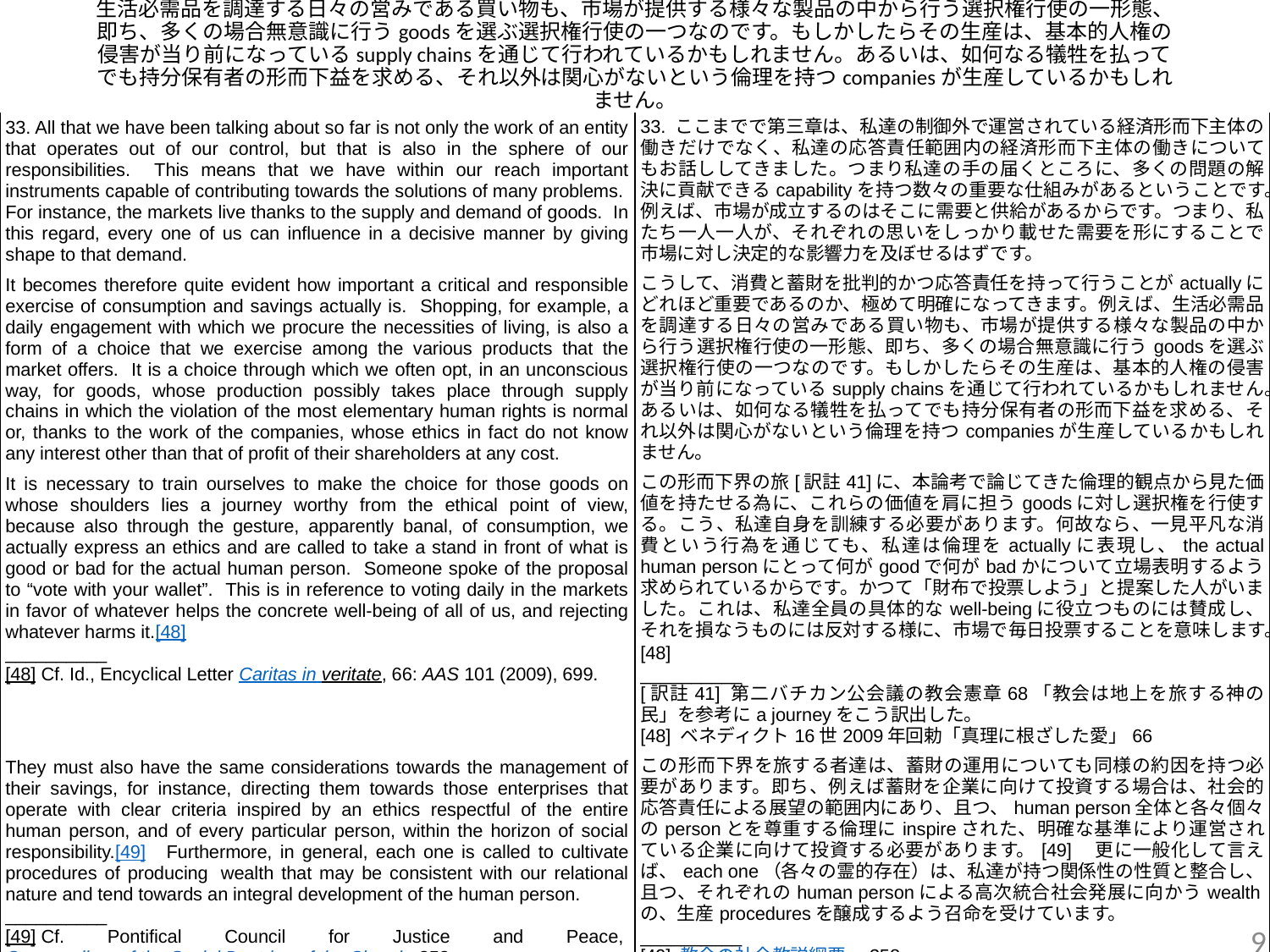

# 生活必需品を調達する日々の営みである買い物も、市場が提供する様々な製品の中から行う選択権行使の一形態、即ち、多くの場合無意識に行うgoodsを選ぶ選択権行使の一つなのです。もしかしたらその生産は、基本的人権の侵害が当り前になっているsupply chainsを通じて行われているかもしれません。あるいは、如何なる犠牲を払ってでも持分保有者の形而下益を求める、それ以外は関心がないという倫理を持つcompaniesが生産しているかもしれません。
| 33. All that we have been talking about so far is not only the work of an entity that operates out of our control, but that is also in the sphere of our responsibilities. This means that we have within our reach important instruments capable of contributing towards the solutions of many problems. For instance, the markets live thanks to the supply and demand of goods. In this regard, every one of us can influence in a decisive manner by giving shape to that demand. | 33. ここまでで第三章は、私達の制御外で運営されている経済形而下主体の働きだけでなく、私達の応答責任範囲内の経済形而下主体の働きについてもお話ししてきました。つまり私達の手の届くところに、多くの問題の解決に貢献できるcapabilityを持つ数々の重要な仕組みがあるということです。例えば、市場が成立するのはそこに需要と供給があるからです。つまり、私たち一人一人が、それぞれの思いをしっかり載せた需要を形にすることで市場に対し決定的な影響力を及ぼせるはずです。 |
| --- | --- |
| It becomes therefore quite evident how important a critical and responsible exercise of consumption and savings actually is. Shopping, for example, a daily engagement with which we procure the necessities of living, is also a form of a choice that we exercise among the various products that the market offers. It is a choice through which we often opt, in an unconscious way, for goods, whose production possibly takes place through supply chains in which the violation of the most elementary human rights is normal or, thanks to the work of the companies, whose ethics in fact do not know any interest other than that of profit of their shareholders at any cost. | こうして、消費と蓄財を批判的かつ応答責任を持って行うことがactuallyにどれほど重要であるのか、極めて明確になってきます。例えば、生活必需品を調達する日々の営みである買い物も、市場が提供する様々な製品の中から行う選択権行使の一形態、即ち、多くの場合無意識に行うgoodsを選ぶ選択権行使の一つなのです。もしかしたらその生産は、基本的人権の侵害が当り前になっているsupply chainsを通じて行われているかもしれません。あるいは、如何なる犠牲を払ってでも持分保有者の形而下益を求める、それ以外は関心がないという倫理を持つcompaniesが生産しているかもしれません。 |
| It is necessary to train ourselves to make the choice for those goods on whose shoulders lies a journey worthy from the ethical point of view, because also through the gesture, apparently banal, of consumption, we actually express an ethics and are called to take a stand in front of what is good or bad for the actual human person. Someone spoke of the proposal to “vote with your wallet”. This is in reference to voting daily in the markets in favor of whatever helps the concrete well-being of all of us, and rejecting whatever harms it.[48]  \_\_\_\_\_\_\_\_\_\_ [48] Cf. Id., Encyclical Letter Caritas in veritate, 66: AAS 101 (2009), 699. | この形而下界の旅[訳註41]に、本論考で論じてきた倫理的観点から見た価値を持たせる為に、これらの価値を肩に担うgoodsに対し選択権を行使する。こう、私達自身を訓練する必要があります。何故なら、一見平凡な消費という行為を通じても、私達は倫理をactuallyに表現し、the actual human personにとって何がgoodで何がbadかについて立場表明するよう求められているからです。かつて「財布で投票しよう」と提案した人がいました。これは、私達全員の具体的なwell-beingに役立つものには賛成し、それを損なうものには反対する様に、市場で毎日投票することを意味します。[48] \_\_\_\_\_\_\_\_\_\_ [訳註41] 第二バチカン公会議の教会憲章68「教会は地上を旅する神の民」を参考にa journeyをこう訳出した。 [48] ベネディクト16世2009年回勅「真理に根ざした愛」66 |
| They must also have the same considerations towards the management of their savings, for instance, directing them towards those enterprises that operate with clear criteria inspired by an ethics respectful of the entire human person, and of every particular person, within the horizon of social responsibility.[49]  Furthermore, in general, each one is called to cultivate procedures of producing  wealth that may be consistent with our relational nature and tend towards an integral development of the human person. \_\_\_\_\_\_\_\_\_\_ [49] Cf. Pontifical Council for Justice and Peace, Compendium of the Social Doctrine of the Church, 358. | この形而下界を旅する者達は、蓄財の運用についても同様の約因を持つ必要があります。即ち、例えば蓄財を企業に向けて投資する場合は、社会的応答責任による展望の範囲内にあり、且つ、human person全体と各々個々のpersonとを尊重する倫理にinspireされた、明確な基準により運営されている企業に向けて投資する必要があります。[49]　更に一般化して言えば、each one（各々の霊的存在）は、私達が持つ関係性の性質と整合し、且つ、それぞれのhuman personによる高次統合社会発展に向かうwealthの、生産proceduresを醸成するよう召命を受けています。 \_\_\_\_\_\_\_\_\_\_ [49] 教会の社会教説綱要、358 |
9